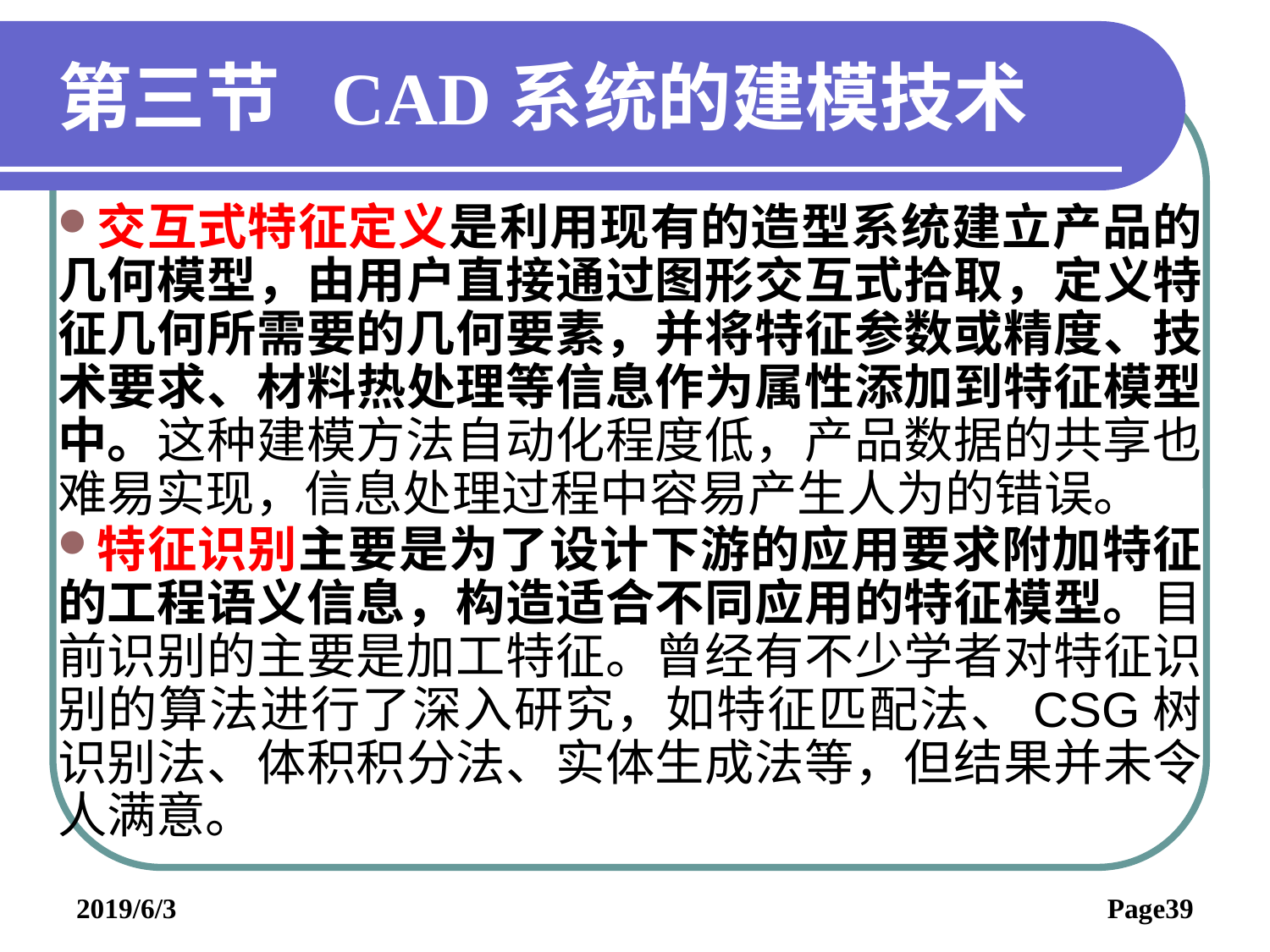

# 第三节  CAD系统的建模技术
交互式特征定义是利用现有的造型系统建立产品的几何模型，由用户直接通过图形交互式拾取，定义特征几何所需要的几何要素，并将特征参数或精度、技术要求、材料热处理等信息作为属性添加到特征模型中。这种建模方法自动化程度低，产品数据的共享也难易实现，信息处理过程中容易产生人为的错误。
特征识别主要是为了设计下游的应用要求附加特征的工程语义信息，构造适合不同应用的特征模型。目前识别的主要是加工特征。曾经有不少学者对特征识别的算法进行了深入研究，如特征匹配法、CSG树识别法、体积积分法、实体生成法等，但结果并未令人满意。
2019/6/3
Page39